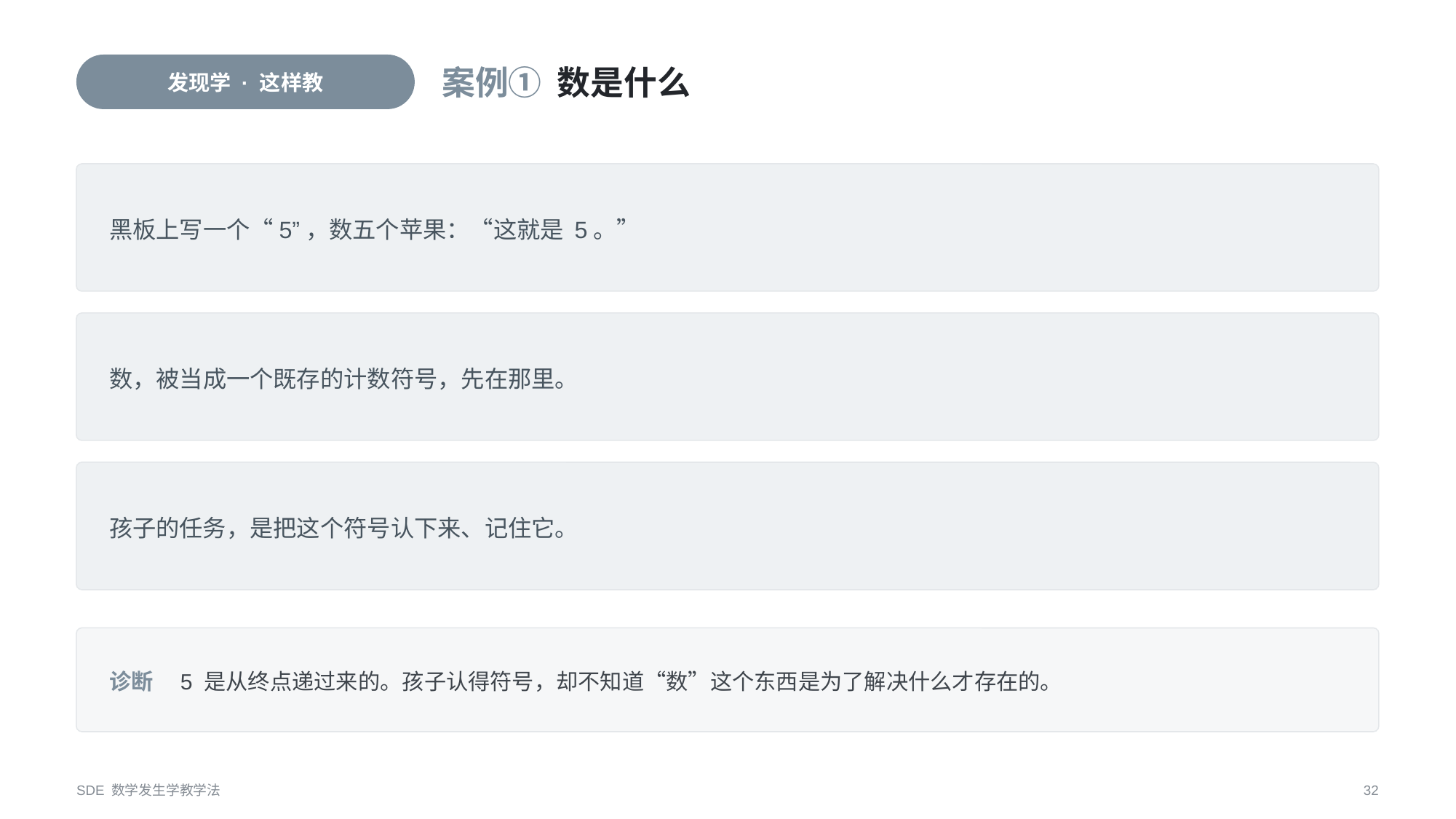

发现学 · 这样教
案例①  数是什么

黑板上写一个“5”，数五个苹果：“这就是 5。”

数，被当成一个既存的计数符号，先在那里。

孩子的任务，是把这个符号认下来、记住它。

诊断　5 是从终点递过来的。孩子认得符号，却不知道“数”这个东西是为了解决什么才存在的。
SDE 数学发生学教学法
32